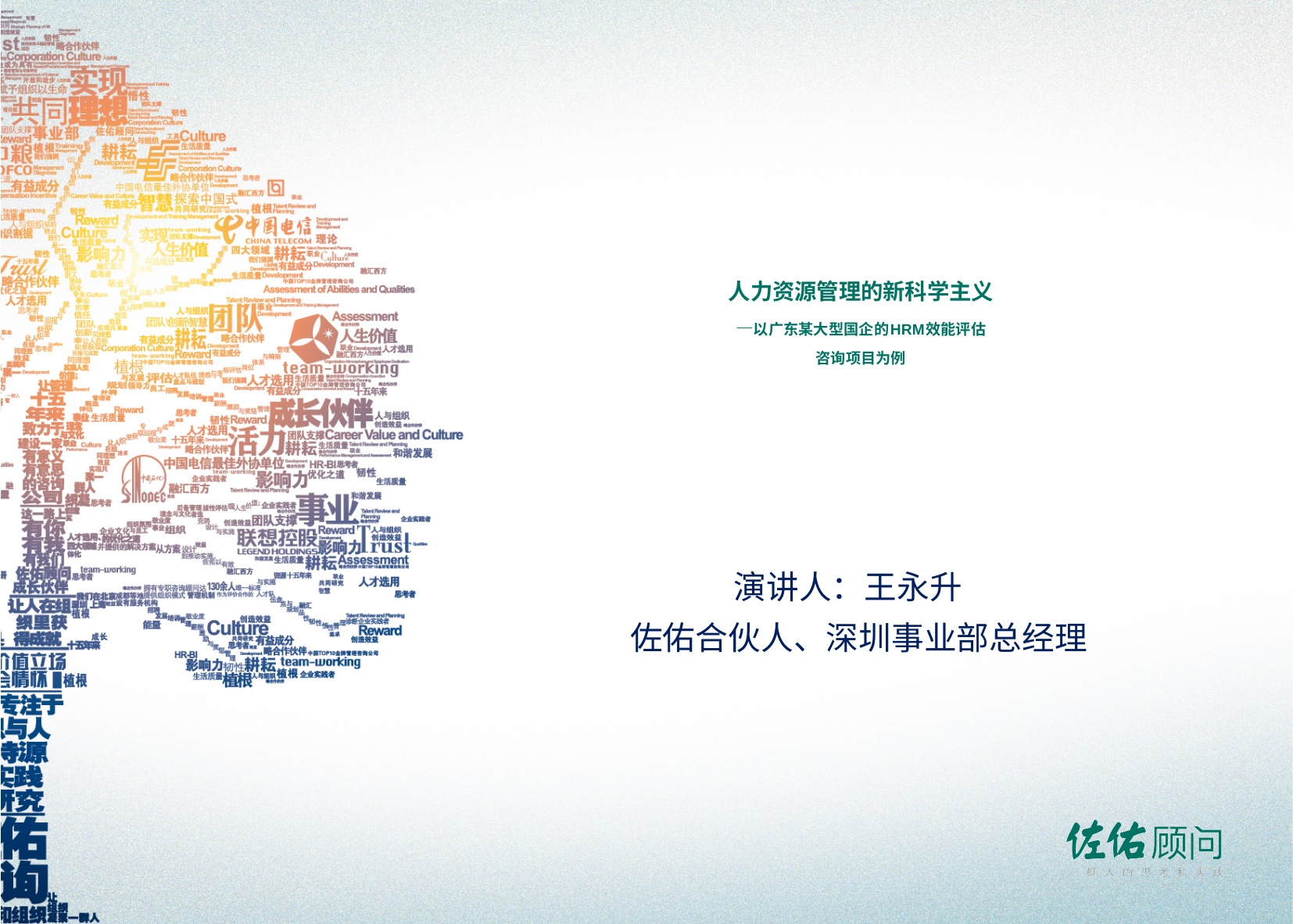

# 人力资源管理的新科学主义 —以广东某大型国企的HRM效能评估 咨询项目为例
演讲人：王永升
佐佑合伙人、深圳事业部总经理